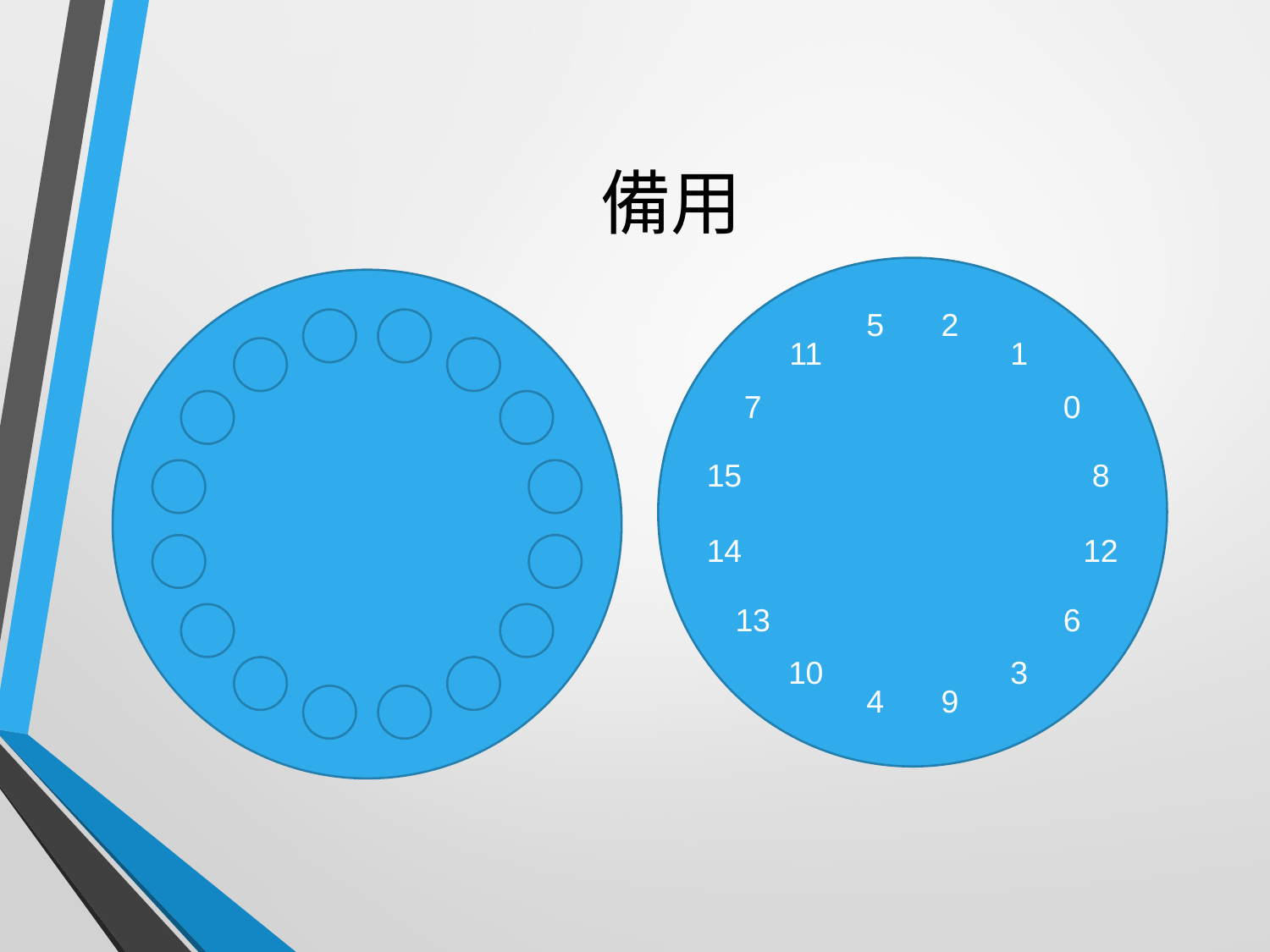

# 備用

2
5
1
11
0
7
8
15
12
14
6
13
3
10
9
4